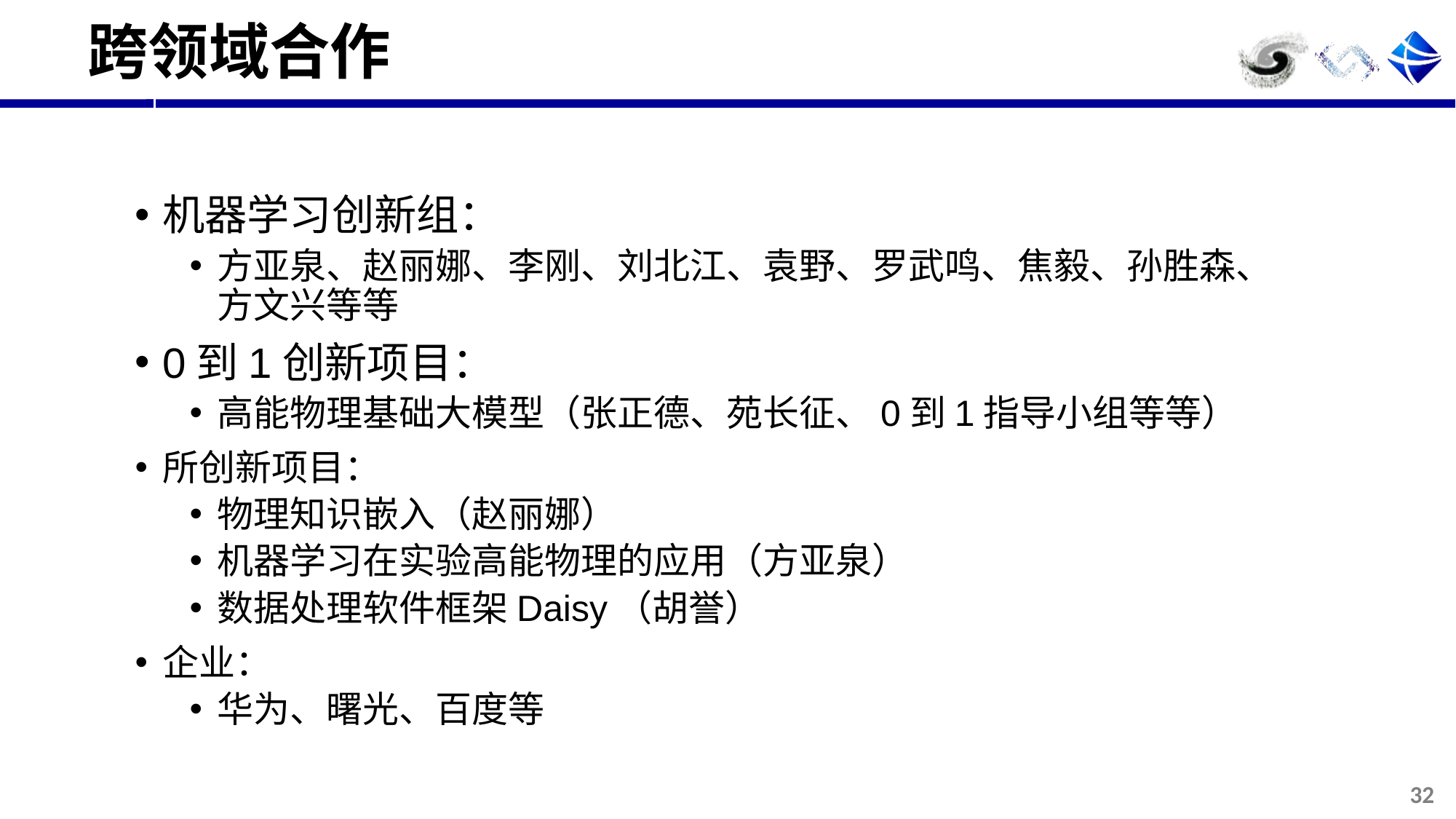

# 跨领域合作
机器学习创新组：
方亚泉、赵丽娜、李刚、刘北江、袁野、罗武鸣、焦毅、孙胜森、方文兴等等
0到1创新项目：
高能物理基础大模型（张正德、苑长征、0到1指导小组等等）
所创新项目：
物理知识嵌入（赵丽娜）
机器学习在实验高能物理的应用（方亚泉）
数据处理软件框架Daisy（胡誉）
企业：
华为、曙光、百度等